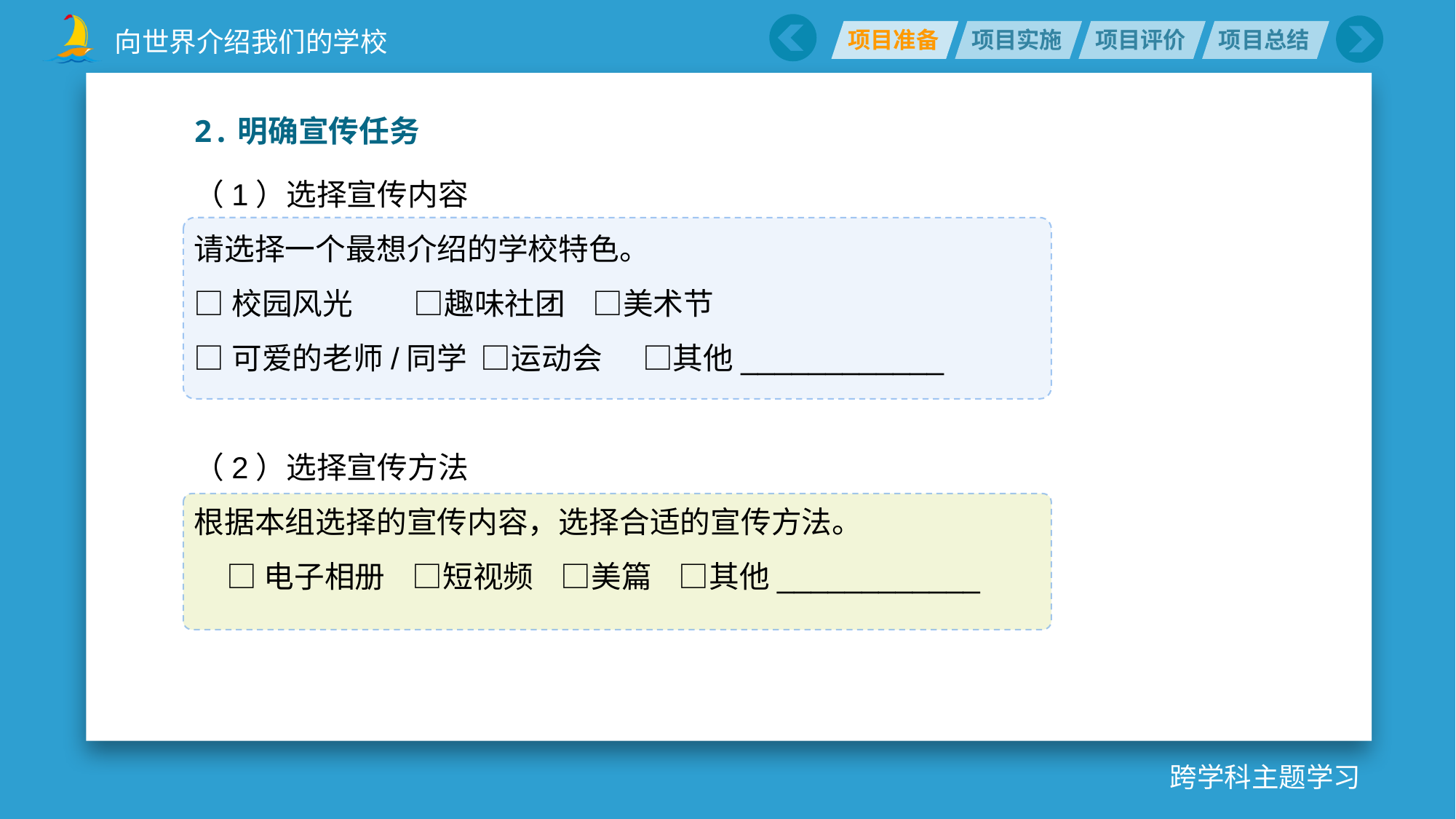

2.明确宣传任务
（1）选择宣传内容
请选择一个最想介绍的学校特色。
□校园风光         □趣味社团    □美术节
□可爱的老师/同学  □运动会      □其他____________

（2）选择宣传方法
根据本组选择的宣传内容，选择合适的宣传方法。
□电子相册    □短视频    □美篇    □其他____________